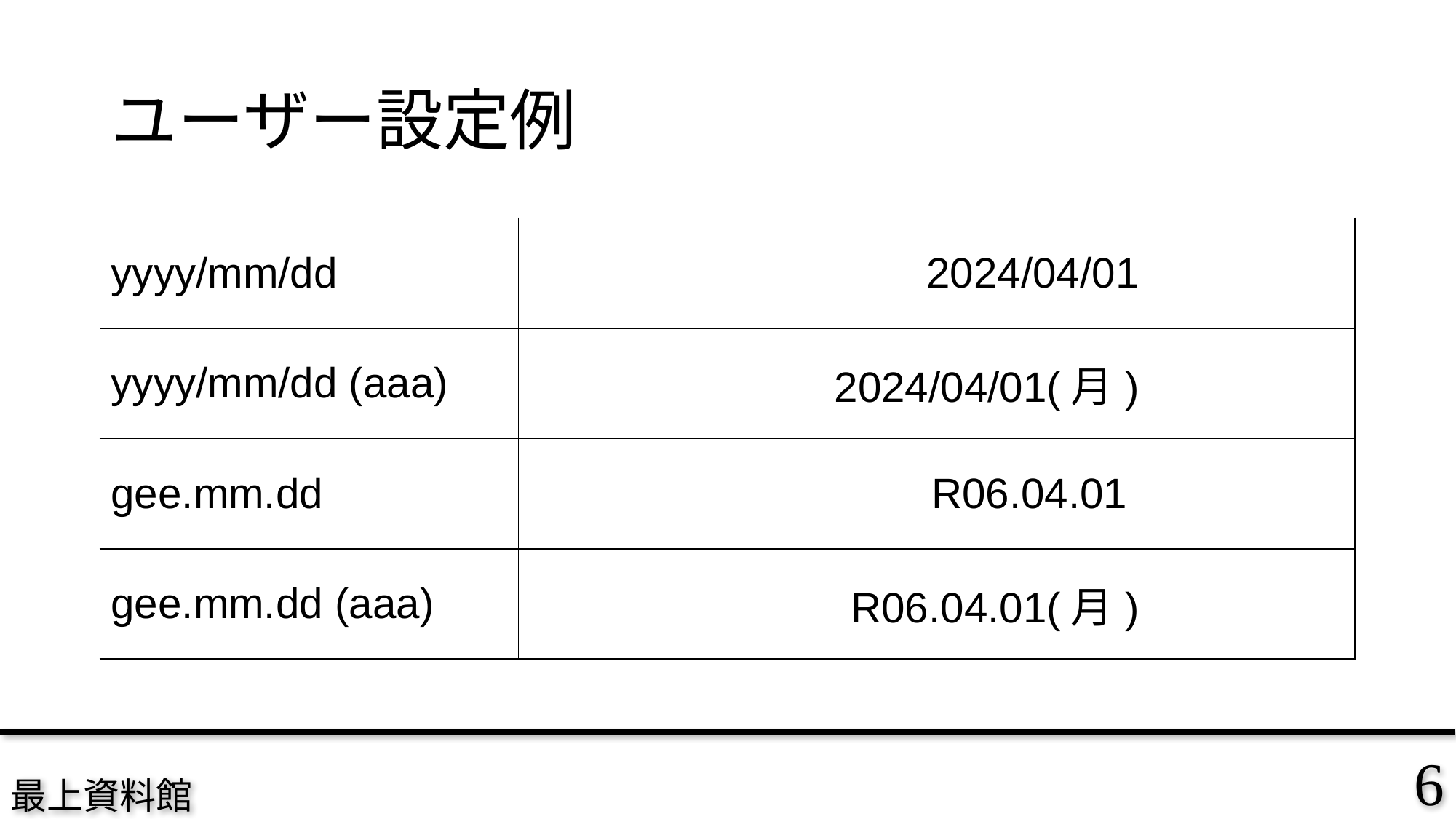

# ユーザー設定例
| yyyy/mm/dd | 2024/04/01 |  |
| --- | --- | --- |
| yyyy/mm/dd (aaa) | 2024/04/01(月) |  |
| gee.mm.dd | R06.04.01 |  |
| gee.mm.dd (aaa) | R06.04.01(月) |  |